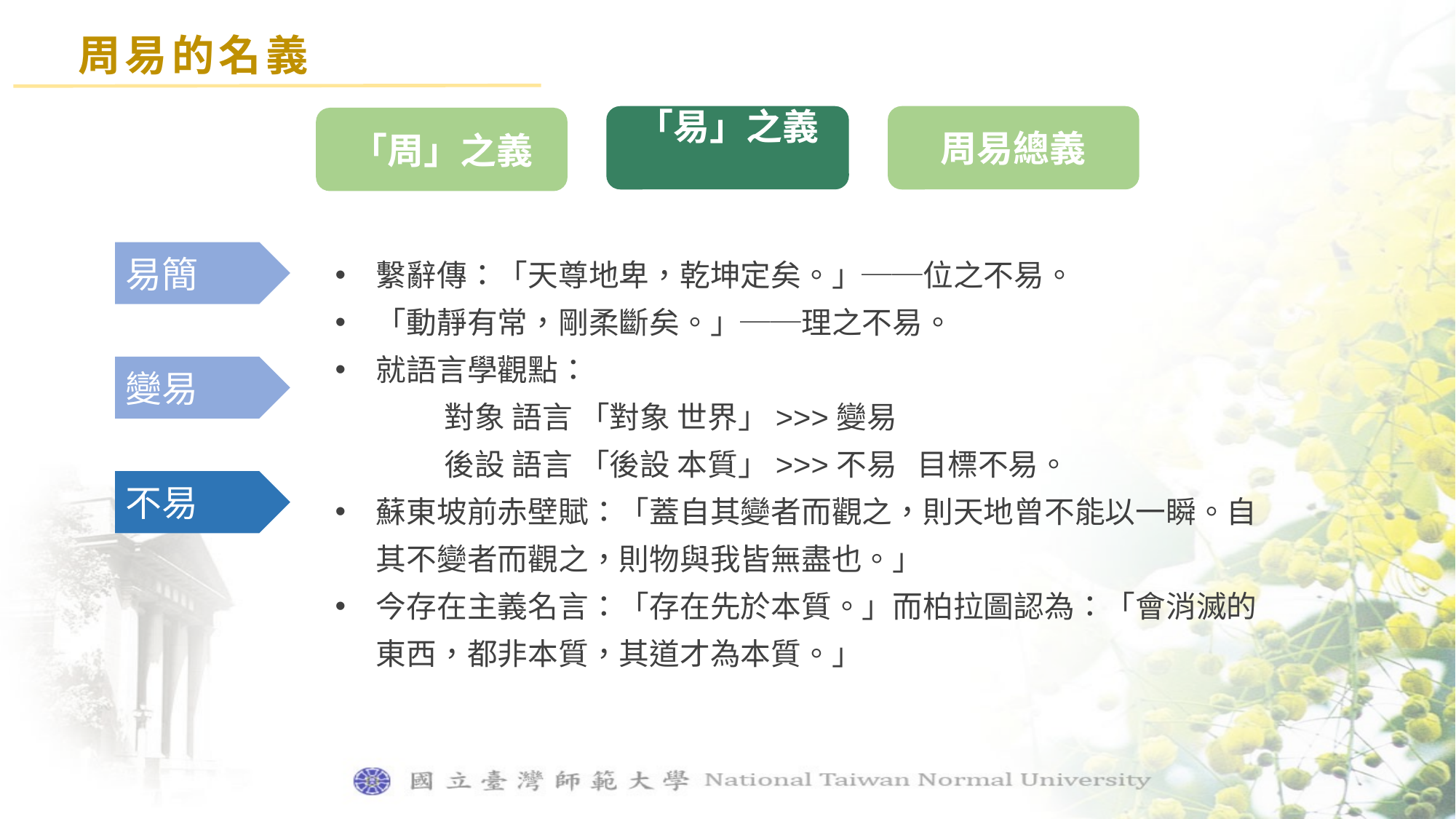

周易的名義
周易總義
「易」之義
「周」之義
繫辭傳：「天尊地卑，乾坤定矣。」──位之不易。
「動靜有常，剛柔斷矣。」──理之不易。
就語言學觀點：
	對象 語言 「對象 世界」>>>變易
	後設 語言 「後設 本質」>>>不易   目標不易。
蘇東坡前赤壁賦：「蓋自其變者而觀之，則天地曾不能以一瞬。自其不變者而觀之，則物與我皆無盡也。」
今存在主義名言：「存在先於本質。」而柏拉圖認為：「會消滅的東西，都非本質，其道才為本質。」
易簡
變易
不易